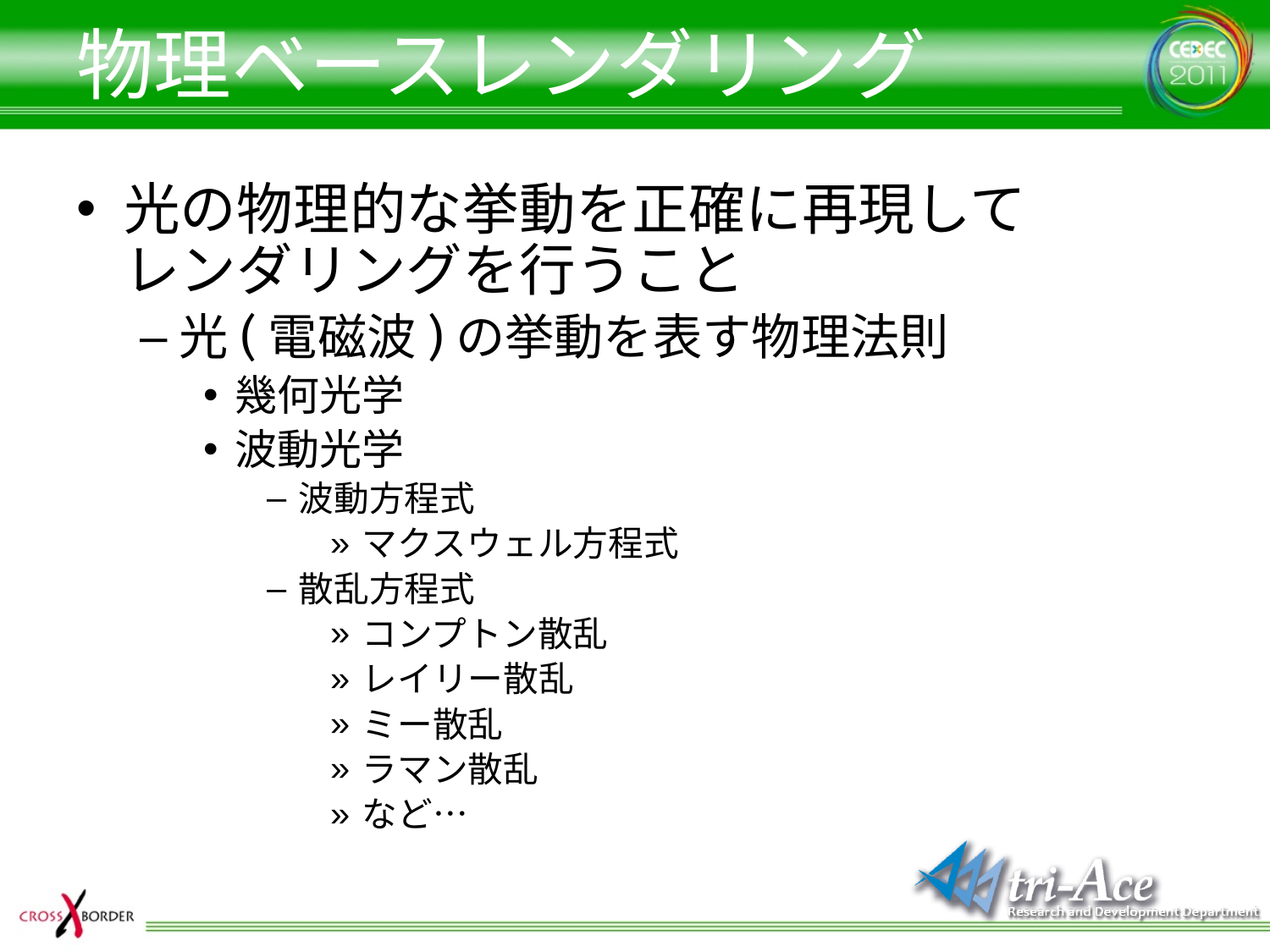

# 物理ベースレンダリング
光の物理的な挙動を正確に再現して
レンダリングを行うこと
光(電磁波)の挙動を表す物理法則
幾何光学
波動光学
波動方程式
マクスウェル方程式
散乱方程式
コンプトン散乱
レイリー散乱
ミー散乱
ラマン散乱
など…